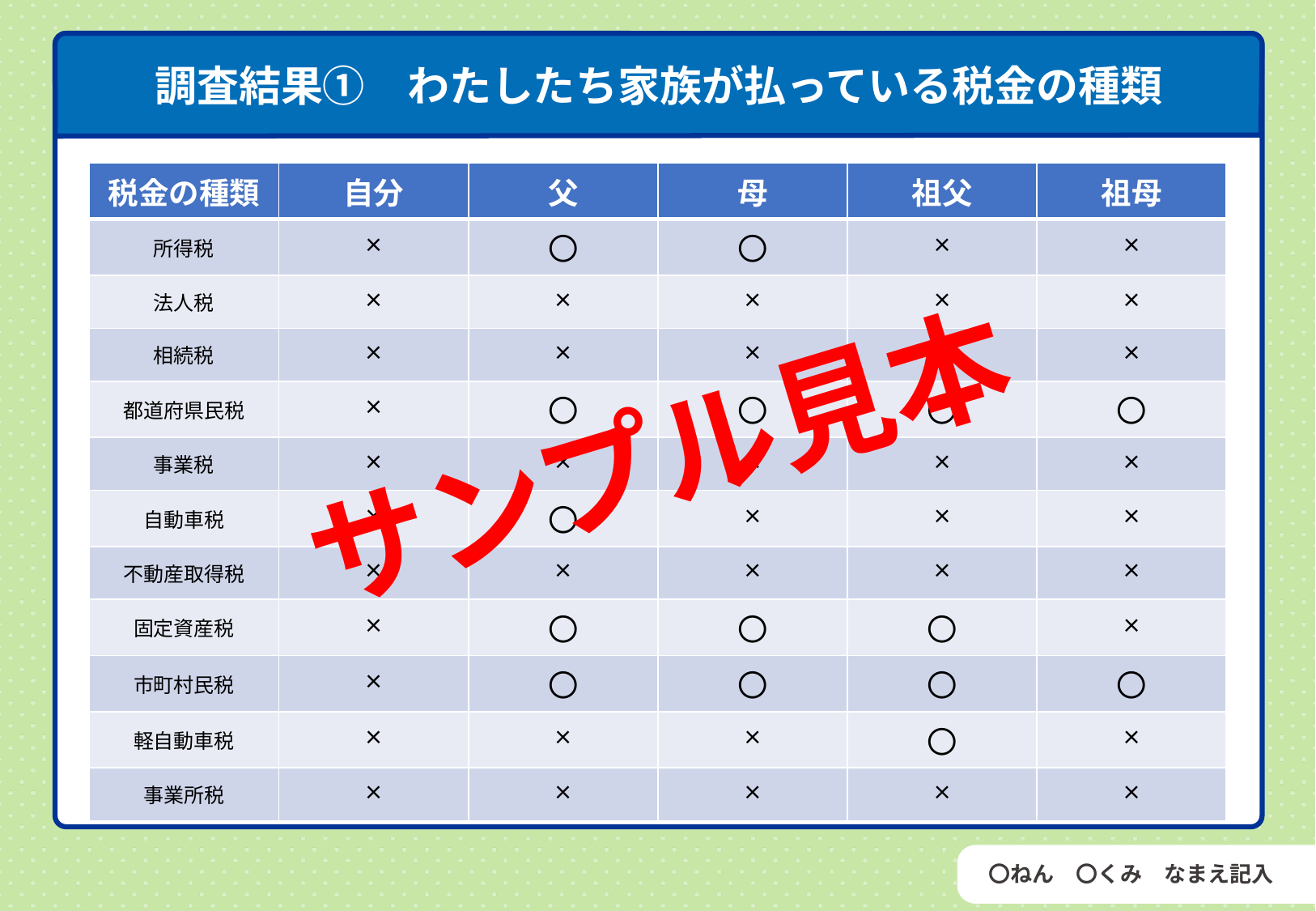

調査結果①　わたしたち家族が払っている税金の種類

| 税金の種類 | 自分 | 父 | 母 | 祖父 | 祖母 |
| --- | --- | --- | --- | --- | --- |
| 所得税 | × | 〇 | 〇 | × | × |
| 法人税 | × | × | × | × | × |
| 相続税 | × | × | × | × | × |
| 都道府県民税 | × | 〇 | 〇 | 〇 | 〇 |
| 事業税 | × | × | × | × | × |
| 自動車税 | × | 〇 | × | × | × |
| 不動産取得税 | × | × | × | × | × |
| 固定資産税 | × | 〇 | 〇 | 〇 | × |
| 市町村民税 | × | 〇 | 〇 | 〇 | 〇 |
| 軽自動車税 | × | × | × | 〇 | × |
| 事業所税 | × | × | × | × | × |
調べ方
サンプル見本
調べ方
調べ方

〇ねん　〇くみ　なまえ記入